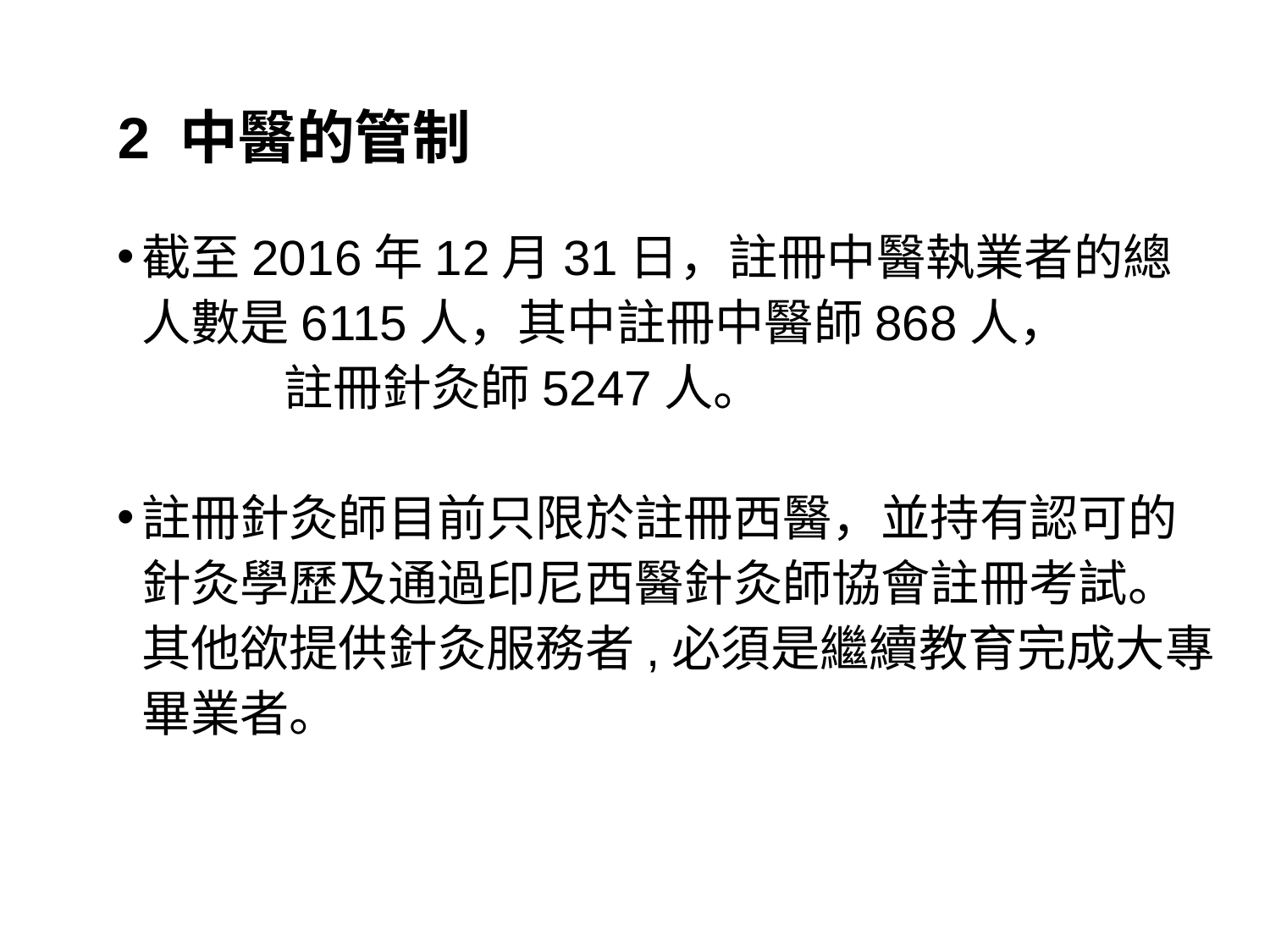

# 2 中醫的管制
截至2016年12月31日，註冊中醫執業者的總人數是6115人，其中註冊中醫師868人，
              註冊針灸師5247人。

註冊針灸師目前只限於註冊西醫，並持有認可的針灸學歷及通過印尼西醫針灸師協會註冊考試。其他欲提供針灸服務者,必須是繼續教育完成大專畢業者。